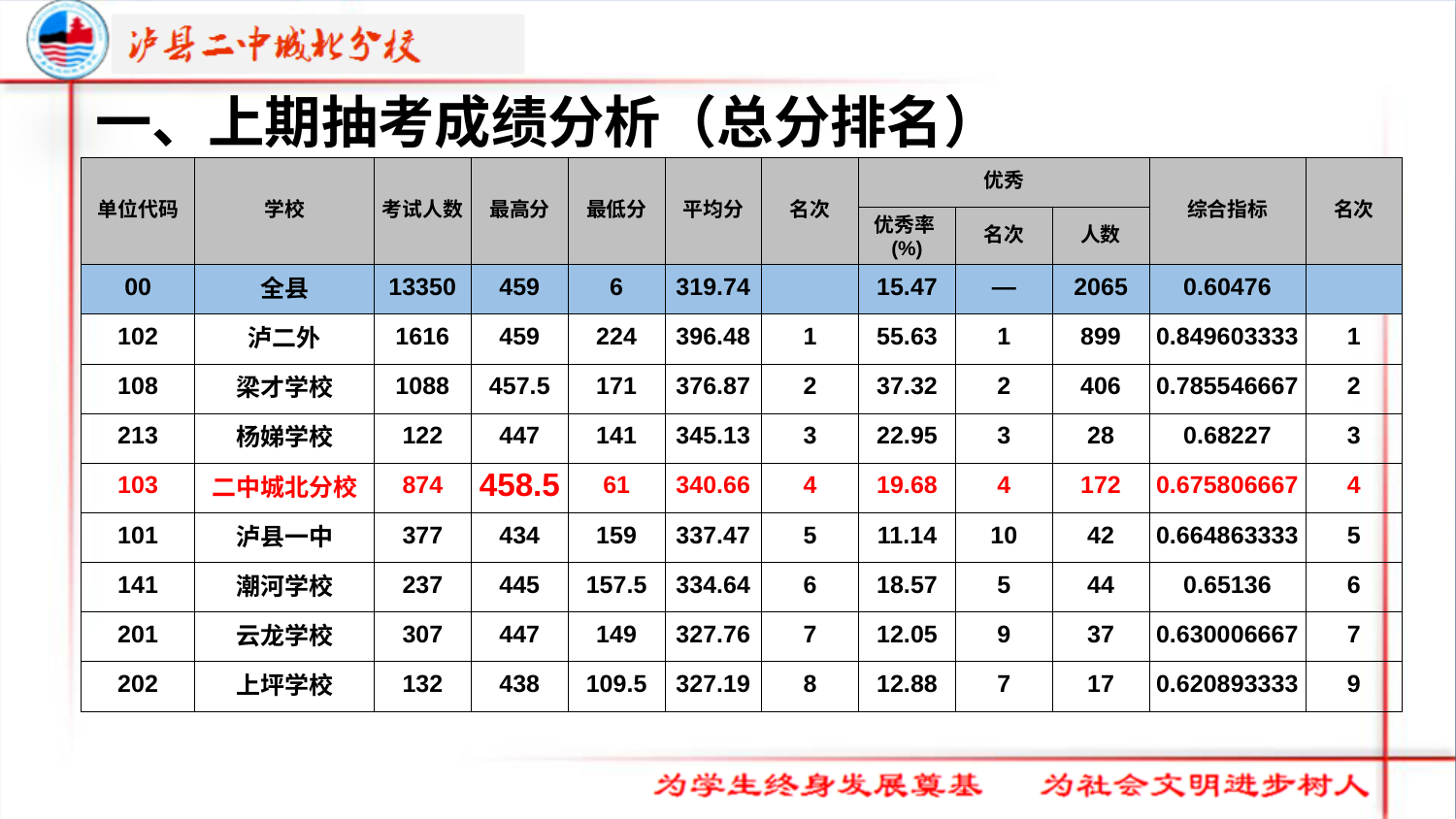

一、上期抽考成绩分析（总分排名）
| 单位代码 | 学校 | 考试人数 | 最高分 | 最低分 | 平均分 | 名次 | 优秀 |  |  | 综合指标 | 名次 |
| --- | --- | --- | --- | --- | --- | --- | --- | --- | --- | --- | --- |
|  |  |  |  |  |  |  | 优秀率(%) | 名次 | 人数 |  |  |
| 00 | 全县 | 13350 | 459 | 6 | 319.74 |  | 15.47 | — | 2065 | 0.60476 |  |
| 102 | 泸二外 | 1616 | 459 | 224 | 396.48 | 1 | 55.63 | 1 | 899 | 0.849603333 | 1 |
| 108 | 梁才学校 | 1088 | 457.5 | 171 | 376.87 | 2 | 37.32 | 2 | 406 | 0.785546667 | 2 |
| 213 | 杨娣学校 | 122 | 447 | 141 | 345.13 | 3 | 22.95 | 3 | 28 | 0.68227 | 3 |
| 103 | 二中城北分校 | 874 | 458.5 | 61 | 340.66 | 4 | 19.68 | 4 | 172 | 0.675806667 | 4 |
| 101 | 泸县一中 | 377 | 434 | 159 | 337.47 | 5 | 11.14 | 10 | 42 | 0.664863333 | 5 |
| 141 | 潮河学校 | 237 | 445 | 157.5 | 334.64 | 6 | 18.57 | 5 | 44 | 0.65136 | 6 |
| 201 | 云龙学校 | 307 | 447 | 149 | 327.76 | 7 | 12.05 | 9 | 37 | 0.630006667 | 7 |
| 202 | 上坪学校 | 132 | 438 | 109.5 | 327.19 | 8 | 12.88 | 7 | 17 | 0.620893333 | 9 |